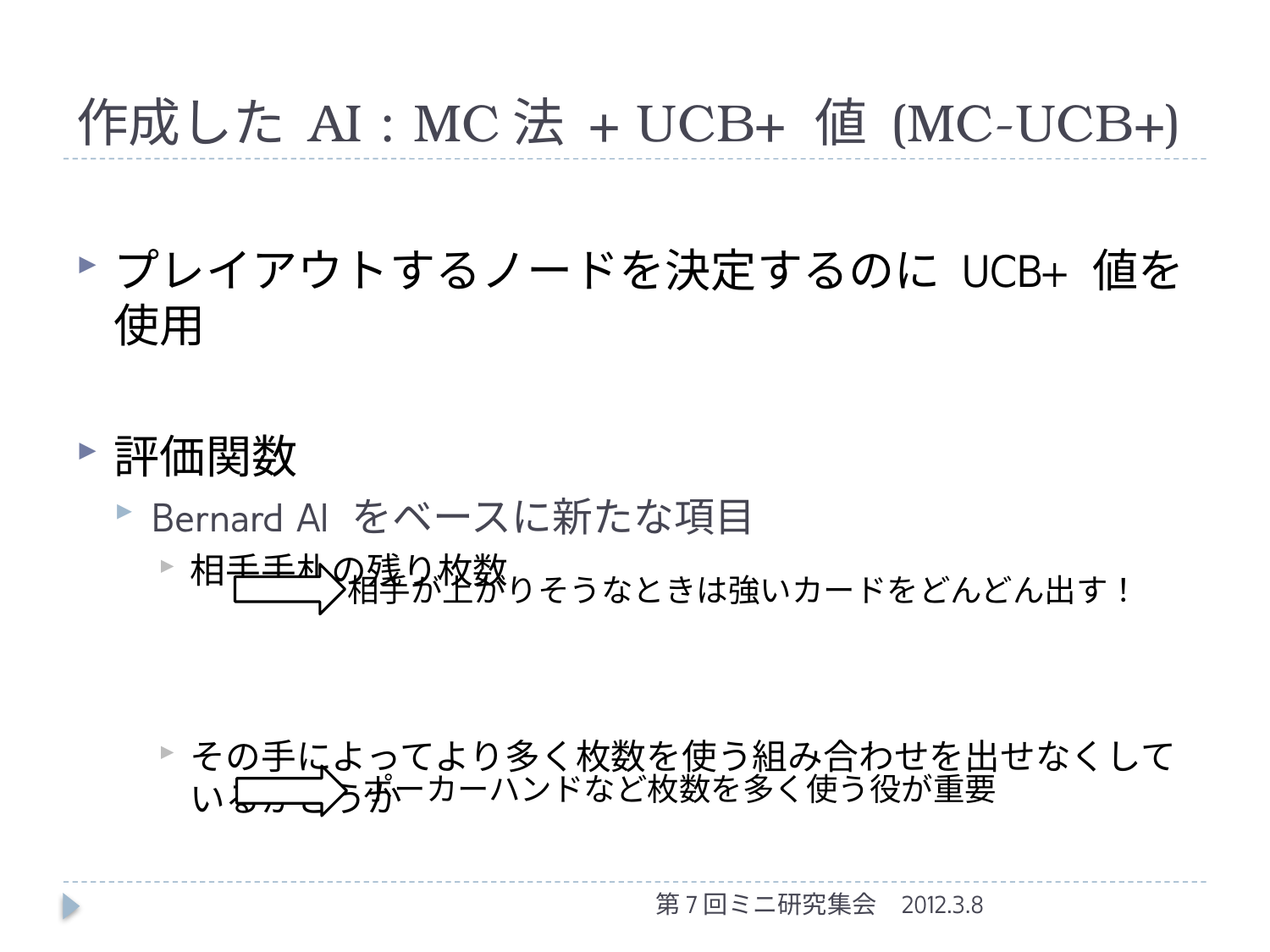

# 作成した AI : MC法 + UCB+ 値 (MC-UCB+)

プレイアウトするノードを決定するのに UCB+ 値を使用

評価関数
Bernard AI をベースに新たな項目
相手手札の残り枚数

その手によってより多く枚数を使う組み合わせを出せなくしているかどうか

相手が上がりそうなときは強いカードをどんどん出す！
ポーカーハンドなど枚数を多く使う役が重要

第7回ミニ研究集会
2012.3.8